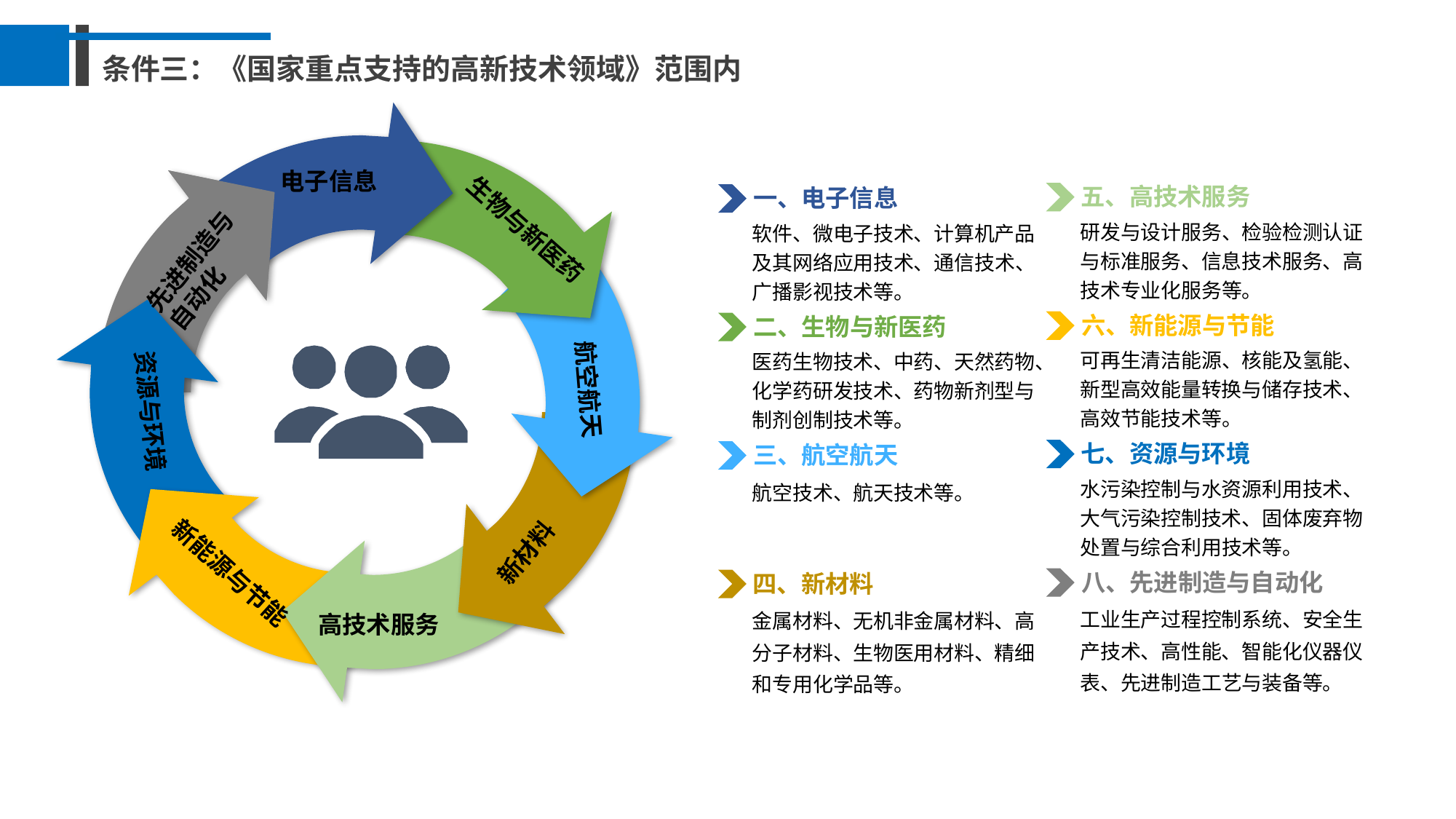

条件三：《国家重点支持的高新技术领域》范围内

电子信息

五、高技术服务
一、电子信息

生物与新医药
研发与设计服务、检验检测认证与标准服务、信息技术服务、高技术专业化服务等。
软件、微电子技术、计算机产品及其网络应用技术、通信技术、广播影视技术等。
先进制造与
自动化

六、新能源与节能
二、生物与新医药

可再生清洁能源、核能及氢能、新型高效能量转换与储存技术、高效节能技术等。
医药生物技术、中药、天然药物、化学药研发技术、药物新剂型与制剂创制技术等。

航空航天
资源与环境

七、资源与环境
三、航空航天

水污染控制与水资源利用技术、大气污染控制技术、固体废弃物处置与综合利用技术等。

航空技术、航天技术等。

新材料
新能源与节能
八、先进制造与自动化
四、新材料

工业生产过程控制系统、安全生产技术、高性能、智能化仪器仪表、先进制造工艺与装备等。
金属材料、无机非金属材料、高分子材料、生物医用材料、精细和专用化学品等。
高技术服务